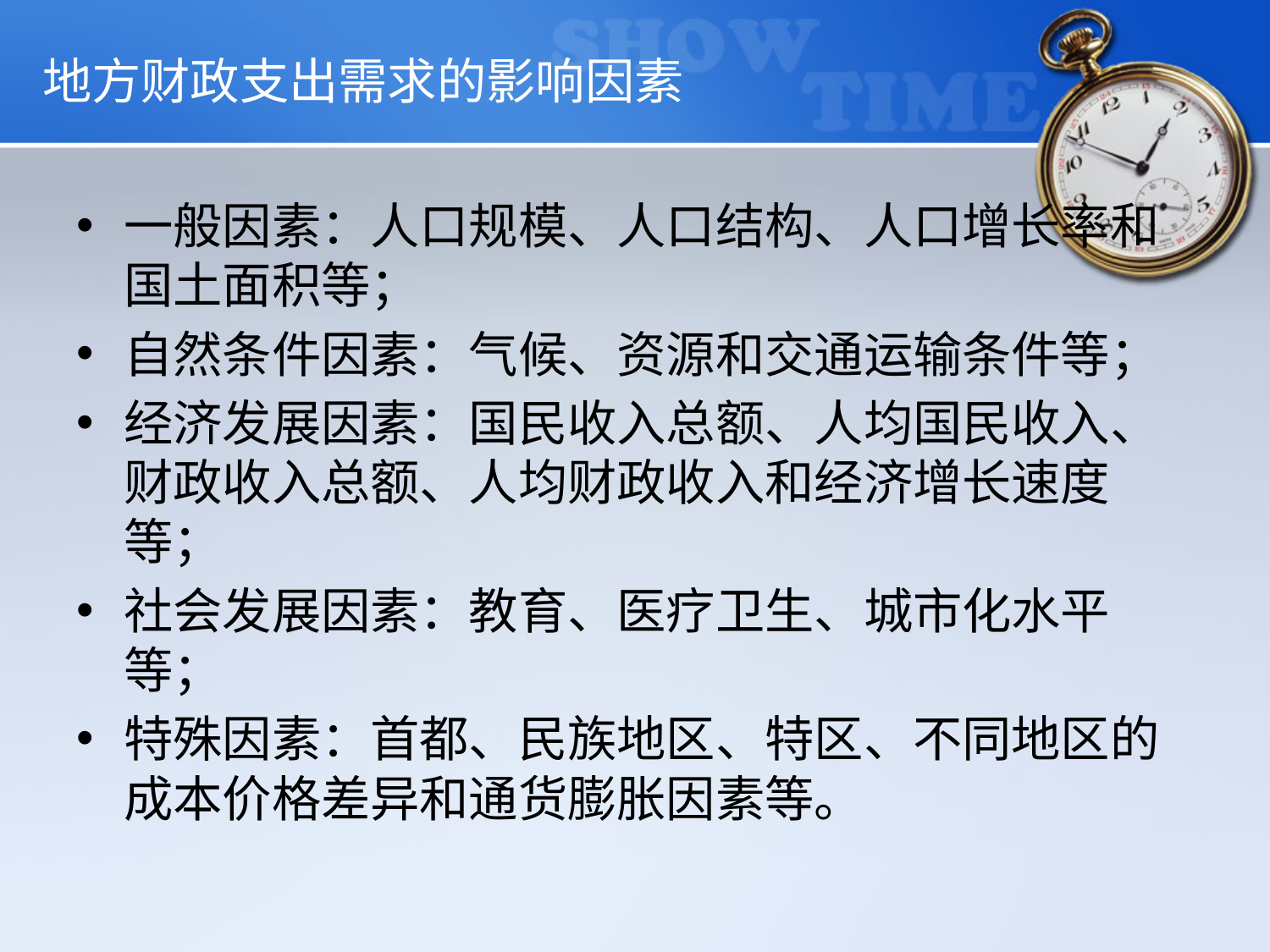

# 地方财政支出需求的影响因素
一般因素：人口规模、人口结构、人口增长率和国土面积等；
自然条件因素：气候、资源和交通运输条件等；
经济发展因素：国民收入总额、人均国民收入、财政收入总额、人均财政收入和经济增长速度等；
社会发展因素：教育、医疗卫生、城市化水平等；
特殊因素：首都、民族地区、特区、不同地区的成本价格差异和通货膨胀因素等。